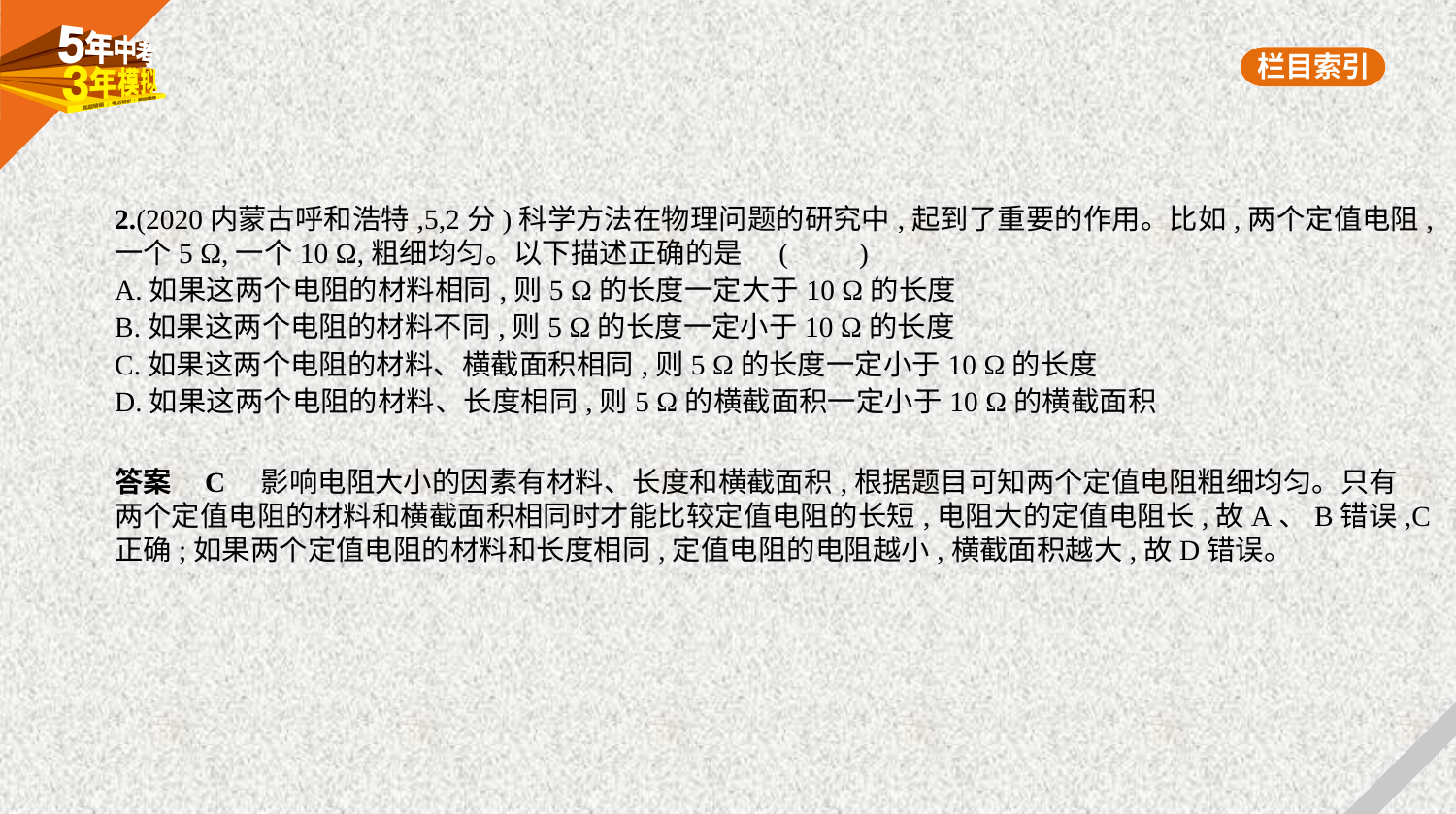

2.(2020内蒙古呼和浩特,5,2分)科学方法在物理问题的研究中,起到了重要的作用。比如,两个定值电阻,
一个5 Ω,一个10 Ω,粗细均匀。以下描述正确的是 (　　)
A.如果这两个电阻的材料相同,则5 Ω的长度一定大于10 Ω的长度
B.如果这两个电阻的材料不同,则5 Ω的长度一定小于10 Ω的长度
C.如果这两个电阻的材料、横截面积相同,则5 Ω的长度一定小于10 Ω的长度
D.如果这两个电阻的材料、长度相同,则5 Ω的横截面积一定小于10 Ω的横截面积
答案    C　影响电阻大小的因素有材料、长度和横截面积,根据题目可知两个定值电阻粗细均匀。只有
两个定值电阻的材料和横截面积相同时才能比较定值电阻的长短,电阻大的定值电阻长,故A、B错误,C
正确;如果两个定值电阻的材料和长度相同,定值电阻的电阻越小,横截面积越大,故D错误。